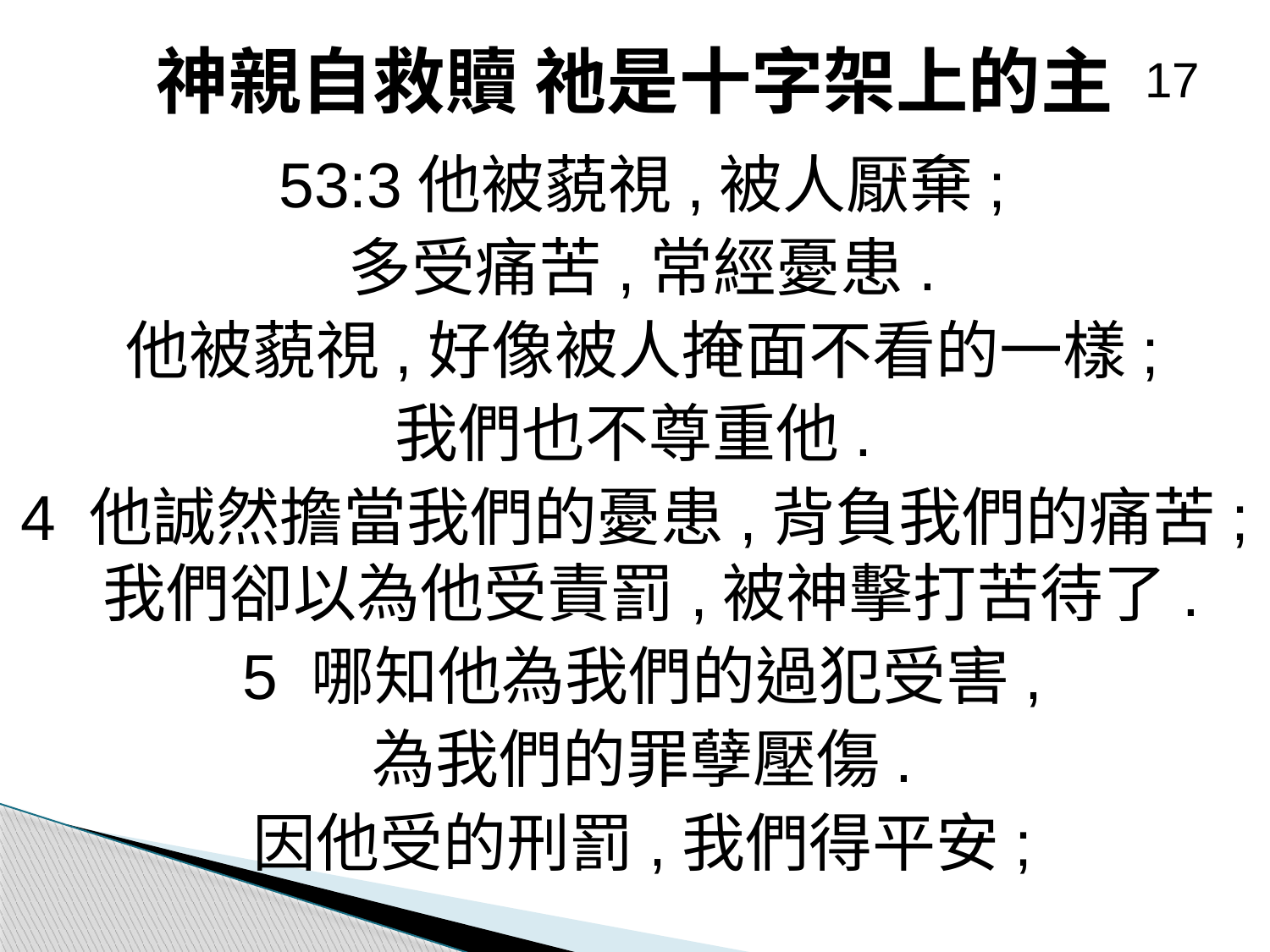

# 神親自救贖 祂是十字架上的主
17
53:3他被藐視,被人厭棄;
多受痛苦,常經憂患.
他被藐視,好像被人掩面不看的一樣;
我們也不尊重他.
4 他誠然擔當我們的憂患,背負我們的痛苦;我們卻以為他受責罰,被神擊打苦待了.
5 哪知他為我們的過犯受害,
為我們的罪孽壓傷.
因他受的刑罰,我們得平安;